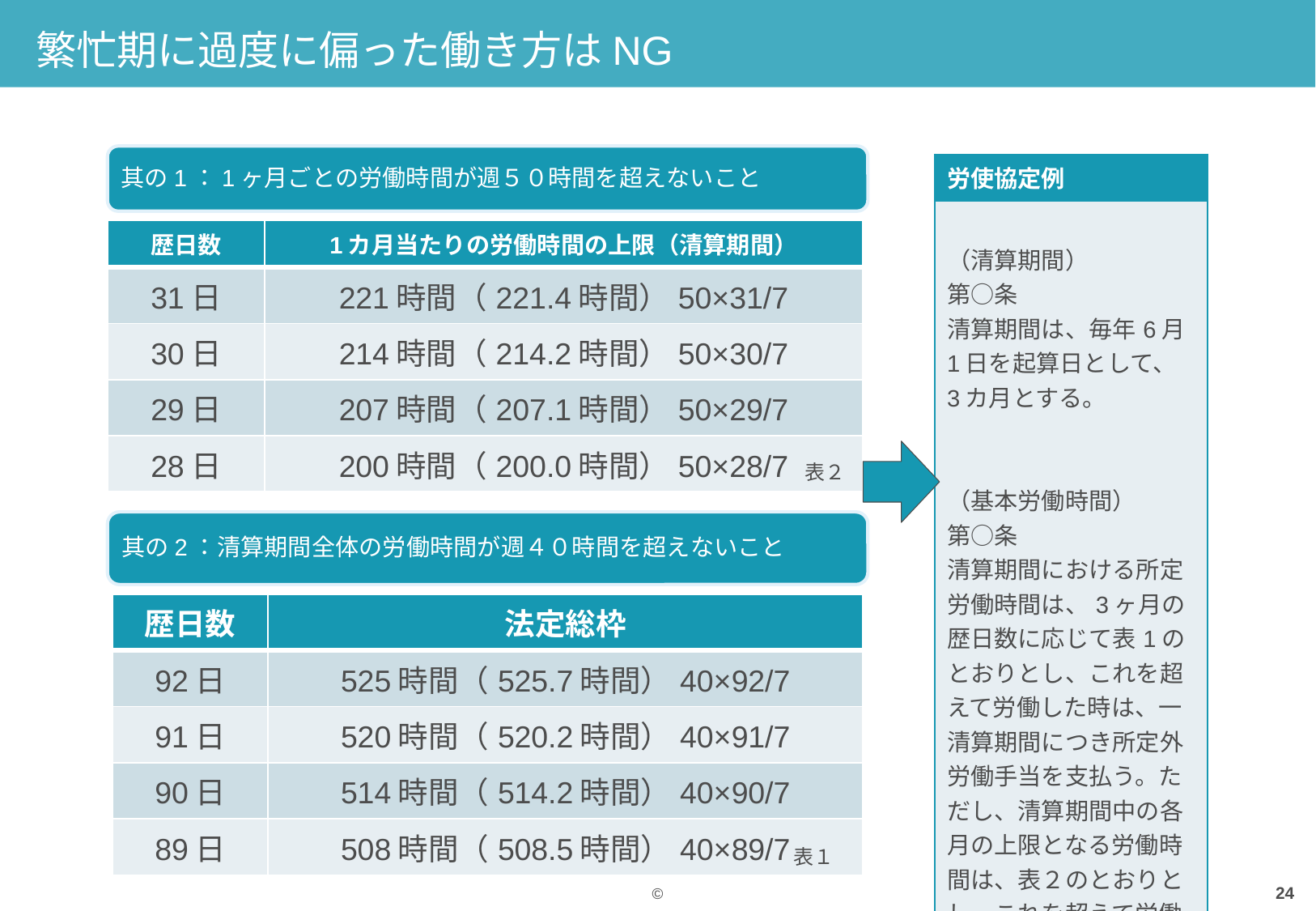

# 繁忙期に過度に偏った働き方はNG
其の1：1ヶ月ごとの労働時間が週５０時間を超えないこと

其の2：清算期間全体の労働時間が週４０時間を超えないこと

| 労使協定例 |
| --- |
| （清算期間） 第○条 清算期間は、毎年6月1日を起算日として、3カ月とする。 （基本労働時間） 第○条 清算期間における所定労働時間は、3ヶ月の歴日数に応じて表1のとおりとし、これを超えて労働した時は、一清算期間につき所定外労働手当を支払う。ただし、清算期間中の各月の上限となる労働時間は、表２のとおりとし、これを超えて労働した時は、各月につき、割増賃金を支払う。 |
| 歴日数 | 1カ月当たりの労働時間の上限（清算期間） |
| --- | --- |
| 31日 | 221時間（221.4時間）50×31/7 |
| 30日 | 214時間（214.2時間）50×30/7 |
| 29日 | 207時間（207.1時間）50×29/7 |
| 28日 | 200時間（200.0時間）50×28/7 |

表２
| 歴日数 | 法定総枠 |
| --- | --- |
| 92日 | 525時間（525.7時間）40×92/7 |
| 91日 | 520時間（520.2時間）40×91/7 |
| 90日 | 514時間（514.2時間）40×90/7 |
| 89日 | 508時間（508.5時間）40×89/7 |
表１
24